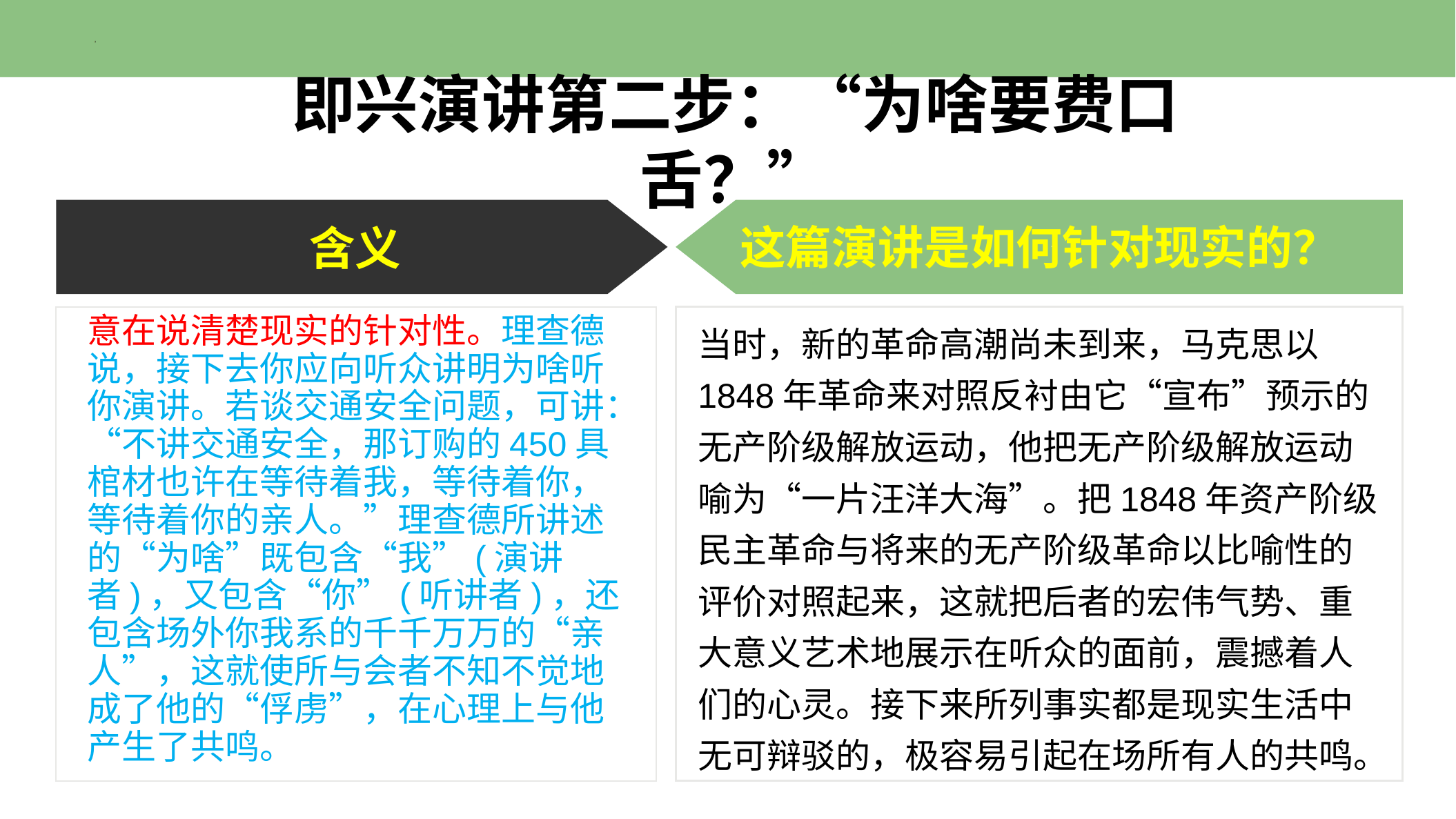

即兴演讲第二步：“为啥要费口舌？”
添加标题
添加标题
这篇演讲是如何针对现实的？
含义
意在说清楚现实的针对性。理查德说，接下去你应向听众讲明为啥听你演讲。若谈交通安全问题，可讲：“不讲交通安全，那订购的450具棺材也许在等待着我，等待着你，等待着你的亲人。”理查德所讲述的“为啥”既包含“我”(演讲者)，又包含“你”(听讲者)，还包含场外你我系的千千万万的“亲人”，这就使所与会者不知不觉地成了他的“俘虏”，在心理上与他产生了共鸣。

当时，新的革命高潮尚未到来，马克思以1848年革命来对照反衬由它“宣布”预示的无产阶级解放运动，他把无产阶级解放运动喻为“一片汪洋大海”。把1848年资产阶级民主革命与将来的无产阶级革命以比喻性的评价对照起来，这就把后者的宏伟气势、重大意义艺术地展示在听众的面前，震撼着人们的心灵。接下来所列事实都是现实生活中无可辩驳的，极容易引起在场所有人的共鸣。